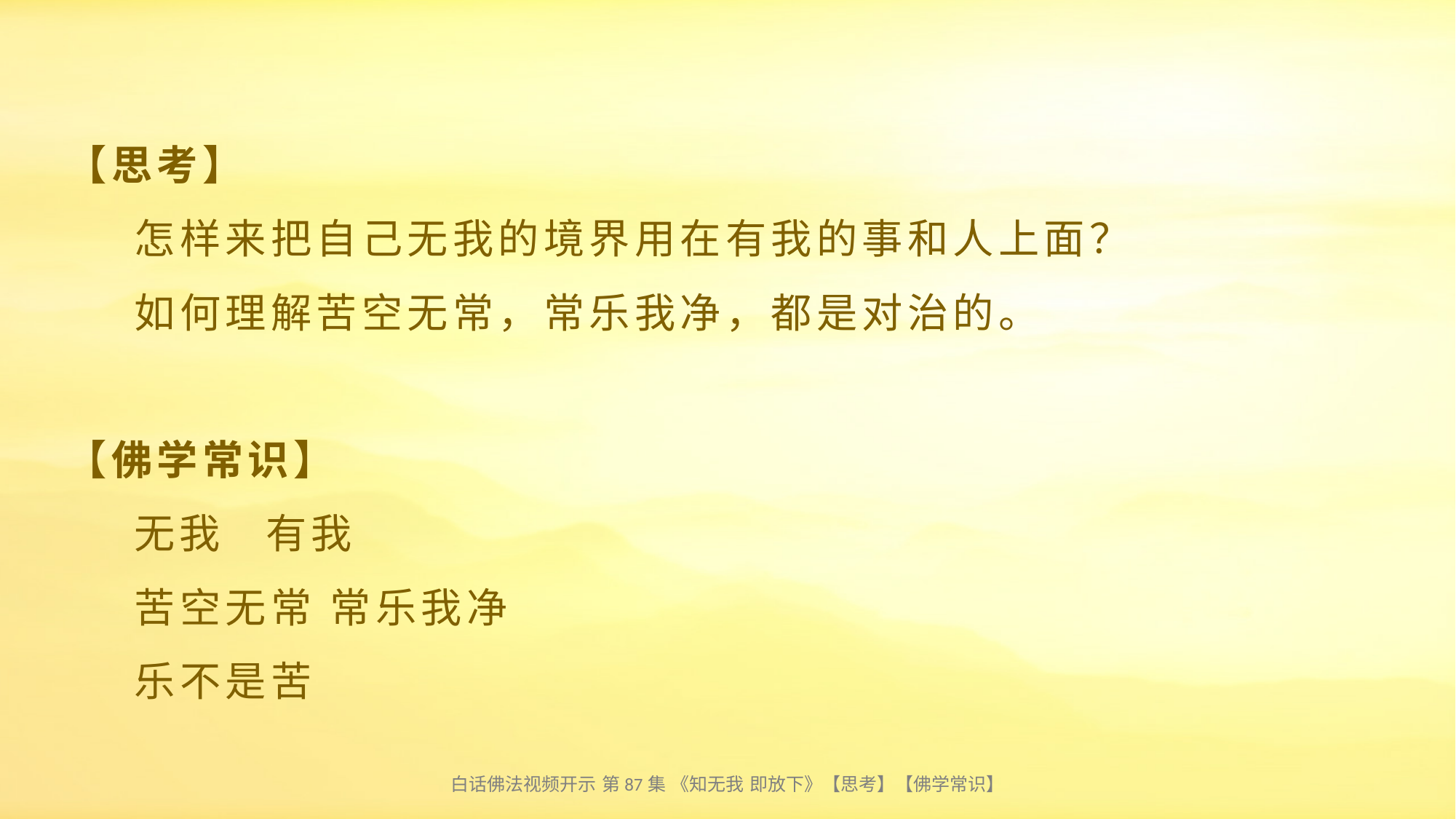

# 【思考】 怎样来把自己无我的境界用在有我的事和人上面？ 如何理解苦空无常，常乐我净，都是对治的。 【佛学常识】 无我   有我 苦空无常 常乐我净 乐不是苦
白话佛法视频开示 第87集 《知无我 即放下》【思考】【佛学常识】